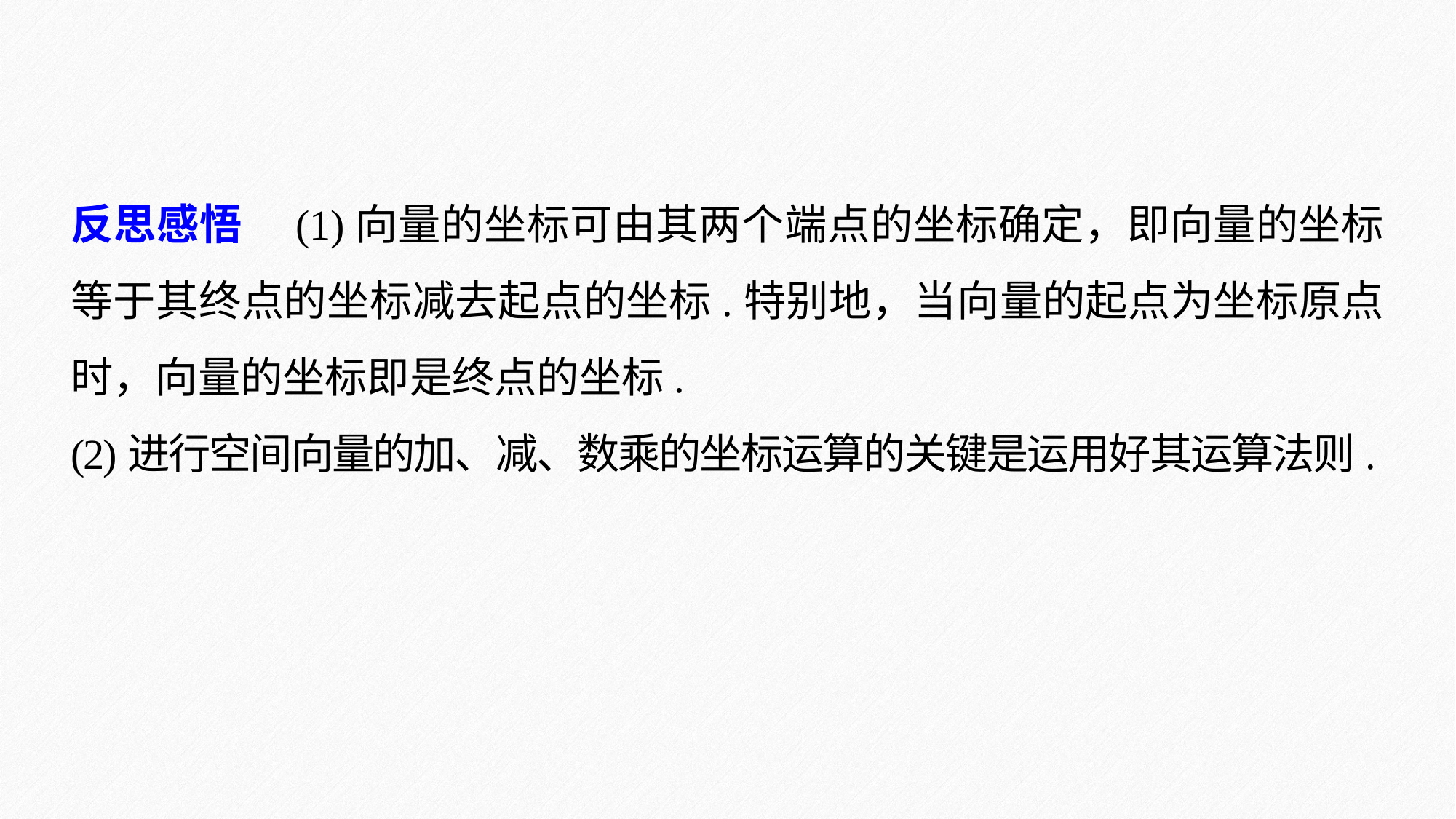

反思感悟　(1)向量的坐标可由其两个端点的坐标确定，即向量的坐标等于其终点的坐标减去起点的坐标.特别地，当向量的起点为坐标原点时，向量的坐标即是终点的坐标.
(2)进行空间向量的加、减、数乘的坐标运算的关键是运用好其运算法则.